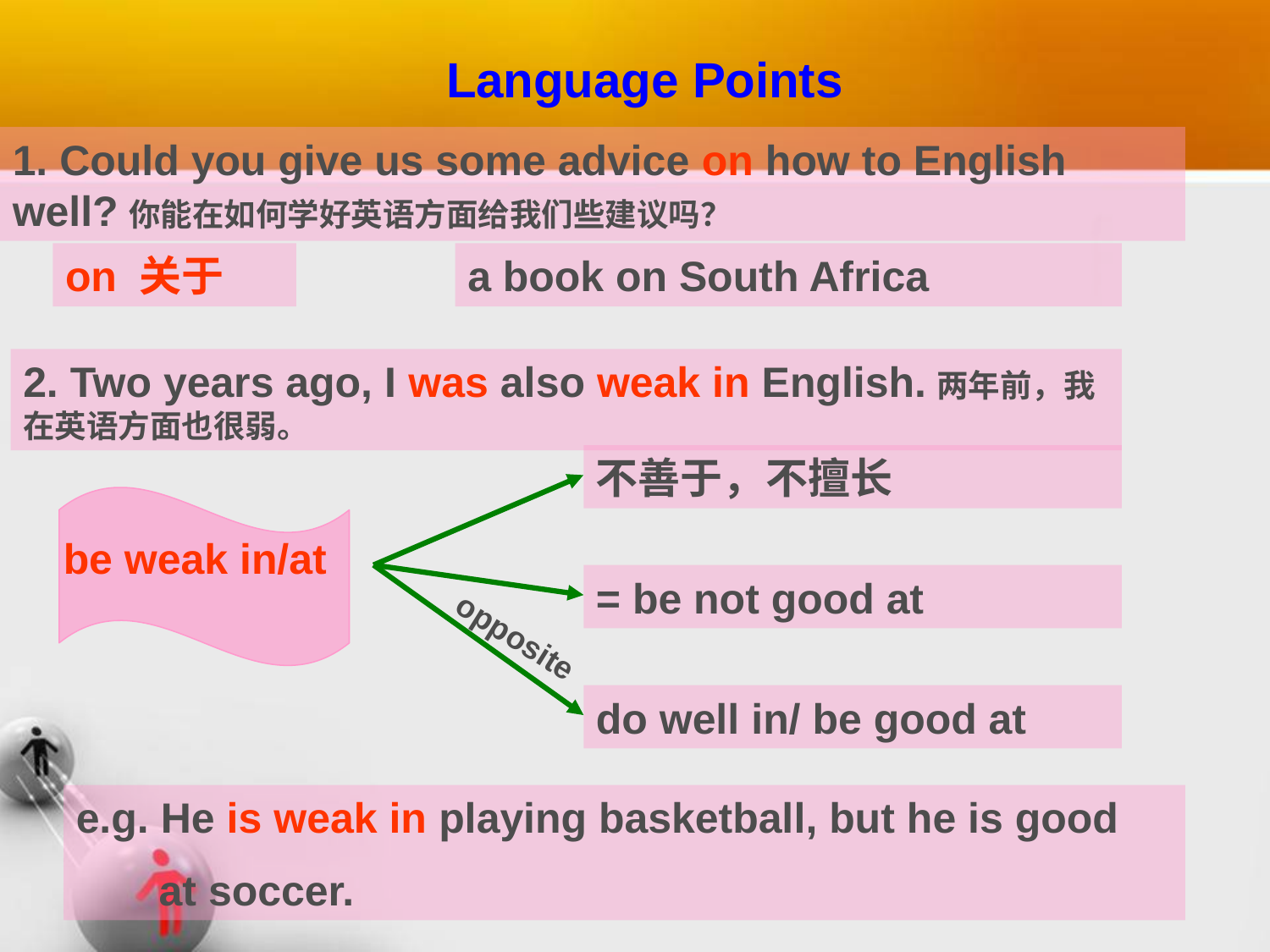

Language Points
1. Could you give us some advice on how to English well?你能在如何学好英语方面给我们些建议吗？
on 关于
a book on South Africa
2. Two years ago, I was also weak in English.两年前，我在英语方面也很弱。
不善于，不擅长

be weak in/at

= be not good at
do well in/ be good at
opposite
e.g. He is weak in playing basketball, but he is good
       at soccer.